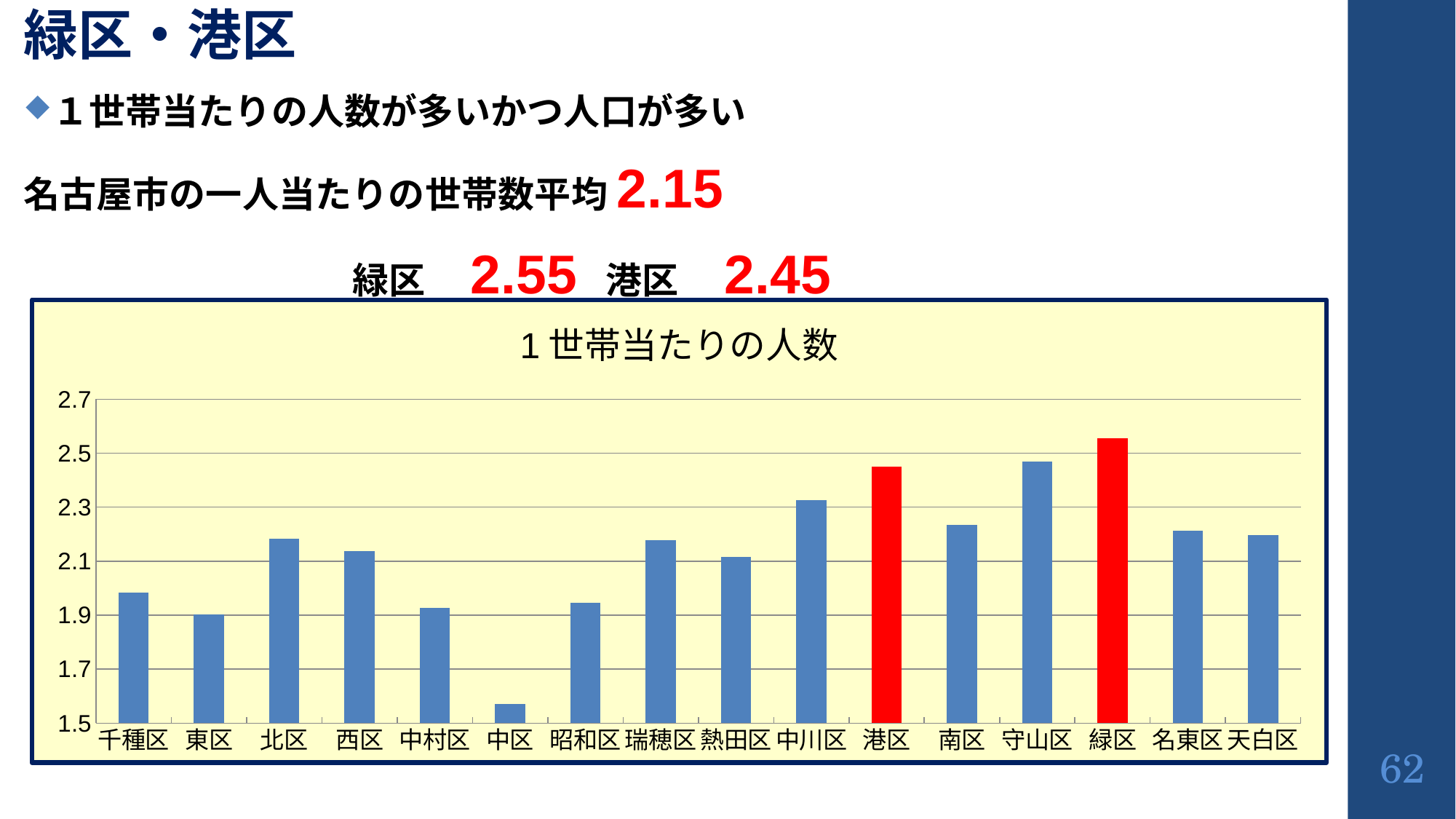

緑区・港区
１世帯当たりの人数が多いかつ人口が多い
名古屋市の一人当たりの世帯数平均2.15
　　　　　　　　　緑区　2.55 港区　2.45

### Chart:

| Category | 1世帯当たりの人数 |
|---|---|
| 千種区 | 1.9841573142414861 |
| 東区 | 1.9034441118015548 |
| 北区 | 2.183235136582753 |
| 西区 | 2.1366026820930846 |
| 中村区 | 1.9281005824691007 |
| 中区 | 1.5697183639014658 |
| 昭和区 | 1.9452052273145592 |
| 瑞穂区 | 2.178804235001038 |
| 熱田区 | 2.1149683081423696 |
| 中川区 | 2.326865734768541 |
| 港区 | 2.448552918689423 |
| 南区 | 2.2354473238702957 |
| 守山区 | 2.4692501620687173 |
| 緑区 | 2.5548701333533597 |
| 名東区 | 2.2125919204777835 |
| 天白区 | 2.1962998624484182 |
62